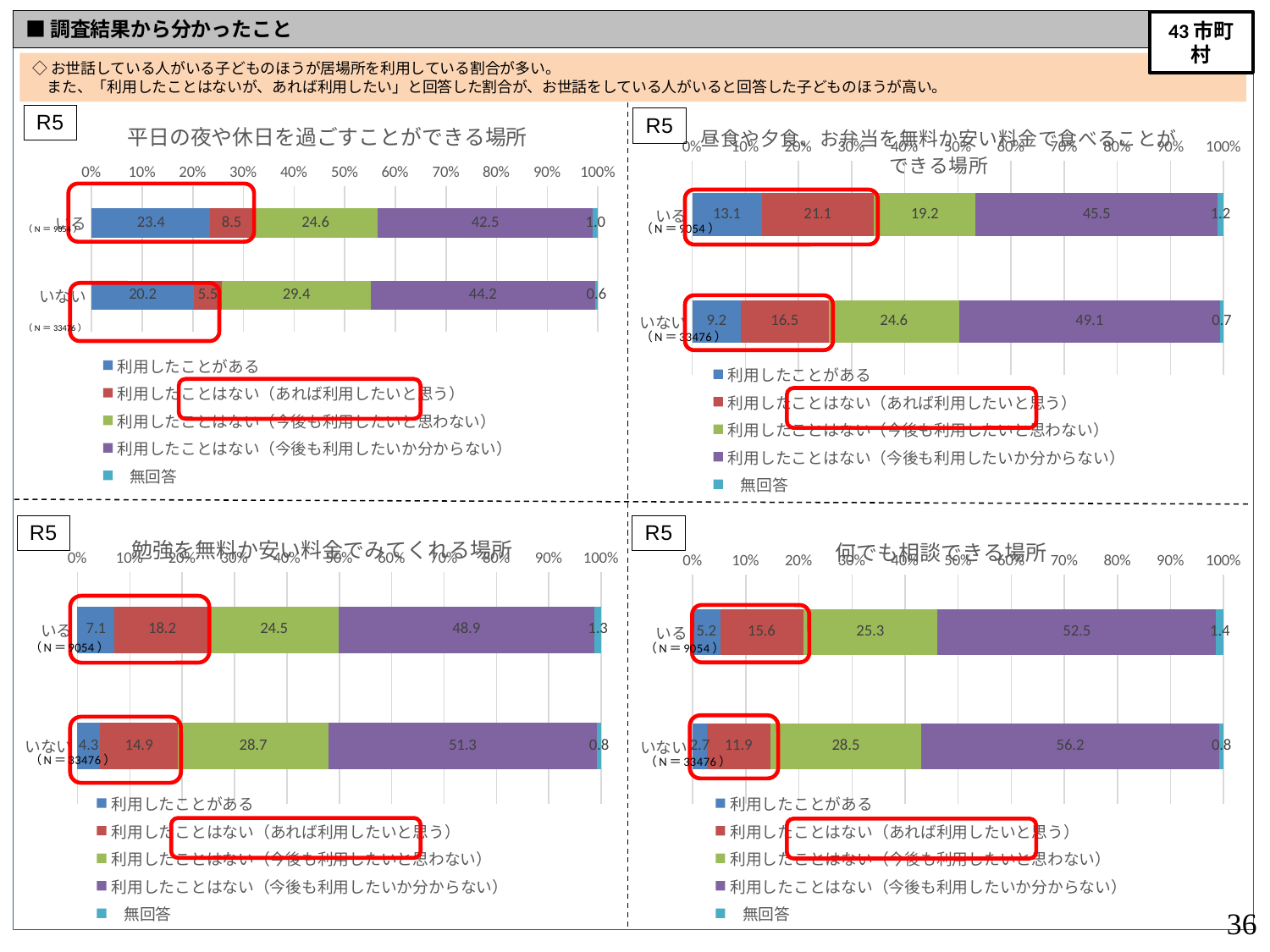

■調査結果から分かったこと
43市町村

◇お世話している人がいる子どものほうが居場所を利用している割合が多い。
　また、「利用したことはないが、あれば利用したい」と回答した割合が、お世話をしている人がいると回答した子どものほうが高い。

### Chart: 平日の夜や休日を過ごすことができる場所

| Category | 利用したことがある   | 利用したことはない（あれば利用したいと思う）                 | 利用したことはない（今後も利用したいと思わない）             | 利用したことはない（今後も利用したいか分からない）           |   無回答             |
|---|---|---|---|---|---|
| いる | 23.4 | 8.5 | 24.6 | 42.5 | 1.0 |
| いない | 20.2 | 5.5 | 29.4 | 44.2 | 0.6 |

### Chart: 昼食や夕食、お弁当を無料か安い料金で食べることができる場所

| Category | 利用したことがある   | 利用したことはない（あれば利用したいと思う）                 | 利用したことはない（今後も利用したいと思わない）             | 利用したことはない（今後も利用したいか分からない）           |   無回答             |
|---|---|---|---|---|---|
| いる | 13.1 | 21.1 | 19.2 | 45.5 | 1.2 |
| いない | 9.2 | 16.5 | 24.6 | 49.1 | 0.7 |

（N＝9054）

（N＝33476）

### Chart: 勉強を無料か安い料金でみてくれる場所

| Category | 利用したことがある   | 利用したことはない（あれば利用したいと思う）                 | 利用したことはない（今後も利用したいと思わない）             | 利用したことはない（今後も利用したいか分からない）           |   無回答             |
|---|---|---|---|---|---|
| いる | 7.1 | 18.2 | 24.5 | 48.9 | 1.3 |
| いない | 4.3 | 14.9 | 28.7 | 51.3 | 0.8 |

### Chart: 何でも相談できる場所

| Category | 利用したことがある   | 利用したことはない（あれば利用したいと思う）                 | 利用したことはない（今後も利用したいと思わない）             | 利用したことはない（今後も利用したいか分からない）           |   無回答             |
|---|---|---|---|---|---|
| いる | 5.2 | 15.6 | 25.3 | 52.5 | 1.4 |
| いない | 2.7 | 11.9 | 28.5 | 56.2 | 0.8 |
36